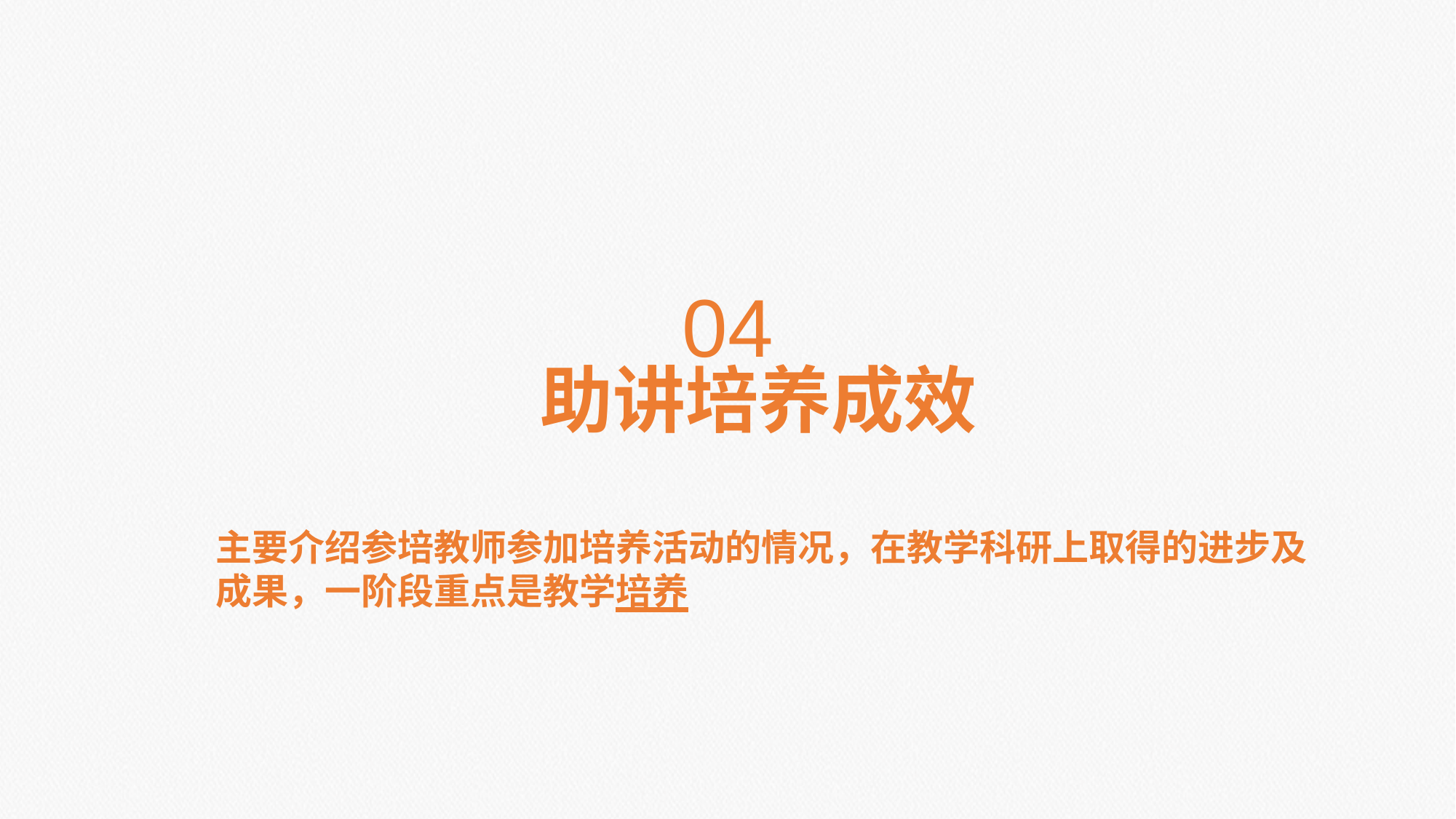

04
助讲培养成效
主要介绍参培教师参加培养活动的情况，在教学科研上取得的进步及成果，一阶段重点是教学培养